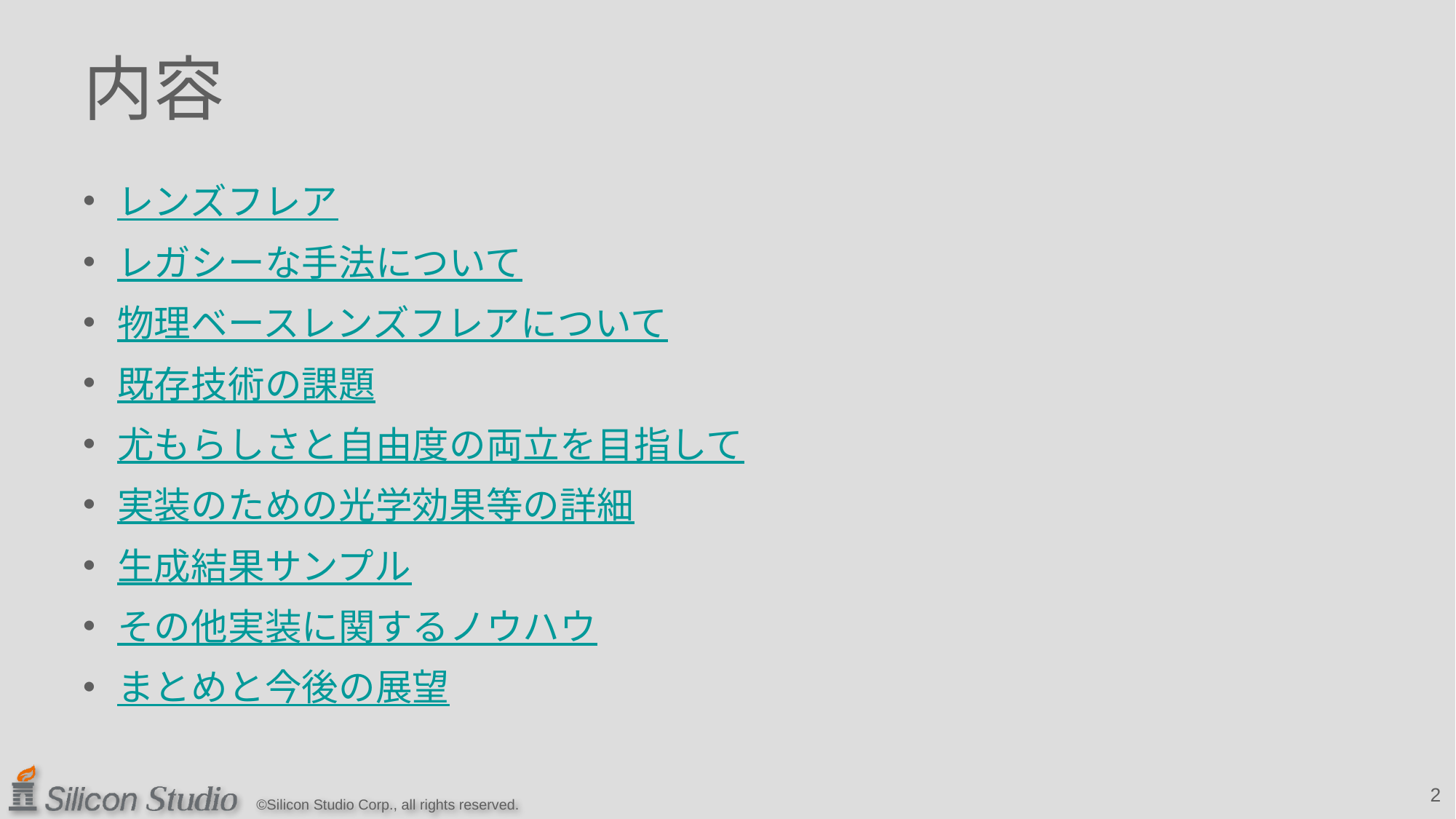

# 内容
レンズフレア
レガシーな手法について
物理ベースレンズフレアについて
既存技術の課題
尤もらしさと自由度の両立を目指して
実装のための光学効果等の詳細
生成結果サンプル
その他実装に関するノウハウ
まとめと今後の展望
2